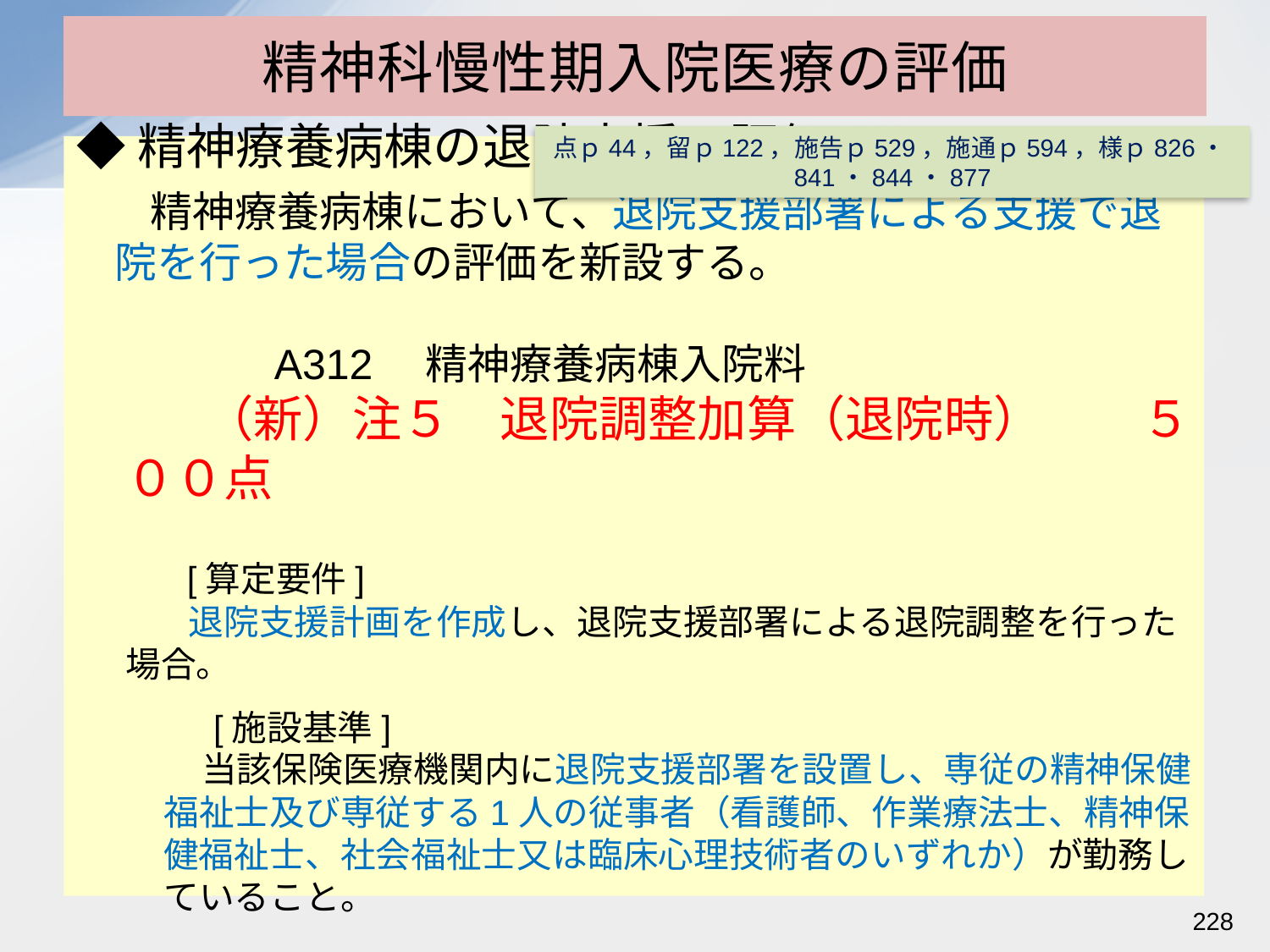

# 精神科慢性期入院医療の評価
点ｐ44，留ｐ122，施告ｐ529，施通ｐ594，様ｐ826・841・844・877
◆精神療養病棟の退院支援の評価
精神療養病棟において、退院支援部署による支援で退院を行った場合の評価を新設する。

A312　精神療養病棟入院料
　（新）注５　退院調整加算（退院時）　　５００点

[算定要件]
退院支援計画を作成し、退院支援部署による退院調整を行った場合。
[施設基準]
当該保険医療機関内に退院支援部署を設置し、専従の精神保健福祉士及び専従する1人の従事者（看護師、作業療法士、精神保健福祉士、社会福祉士又は臨床心理技術者のいずれか）が勤務していること。
228